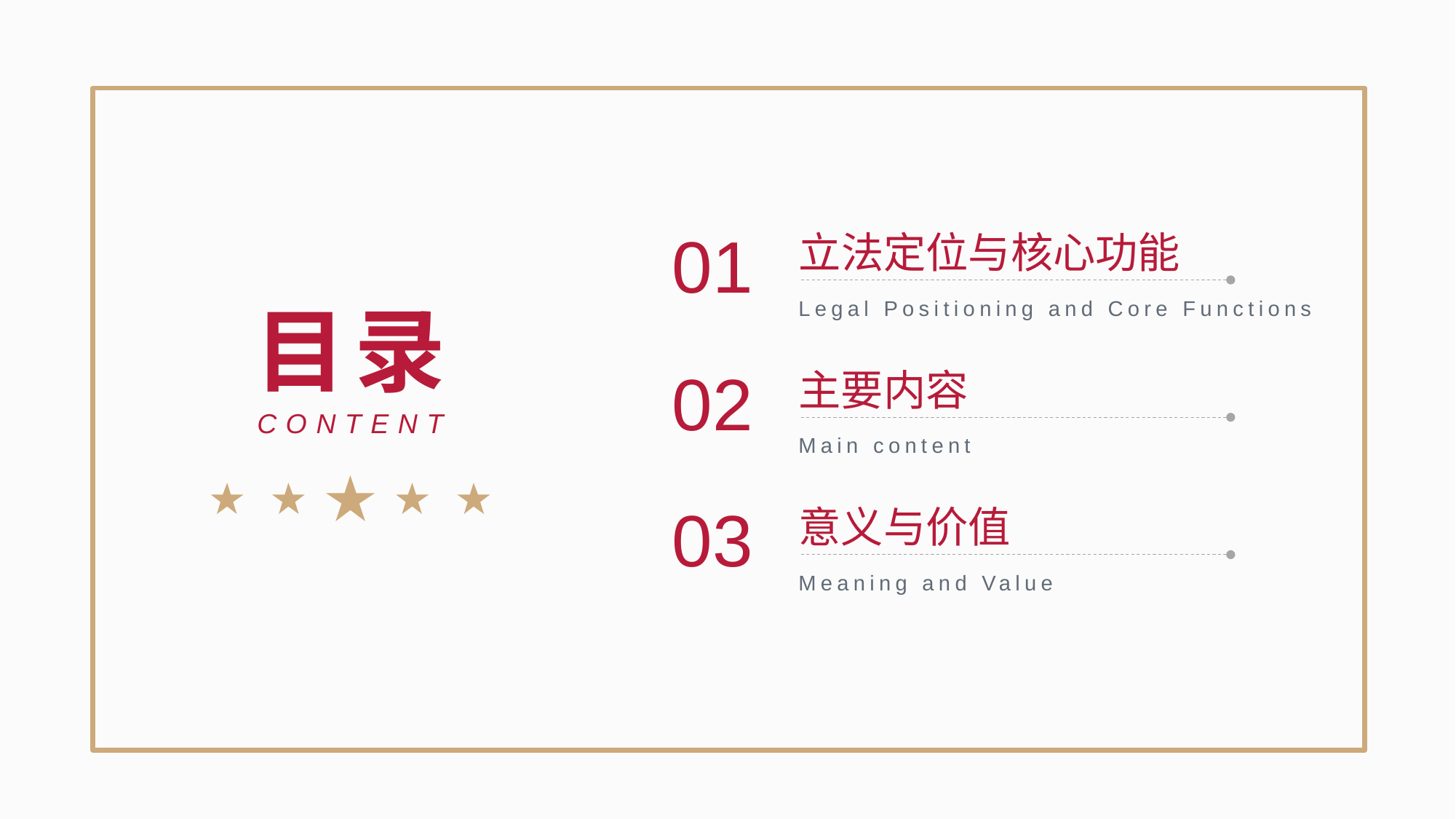

立法定位与核心功能
01
CONTENT
目录
Legal Positioning and Core Functions
主要内容
02
Main content

意义与价值
03
Meaning and Value